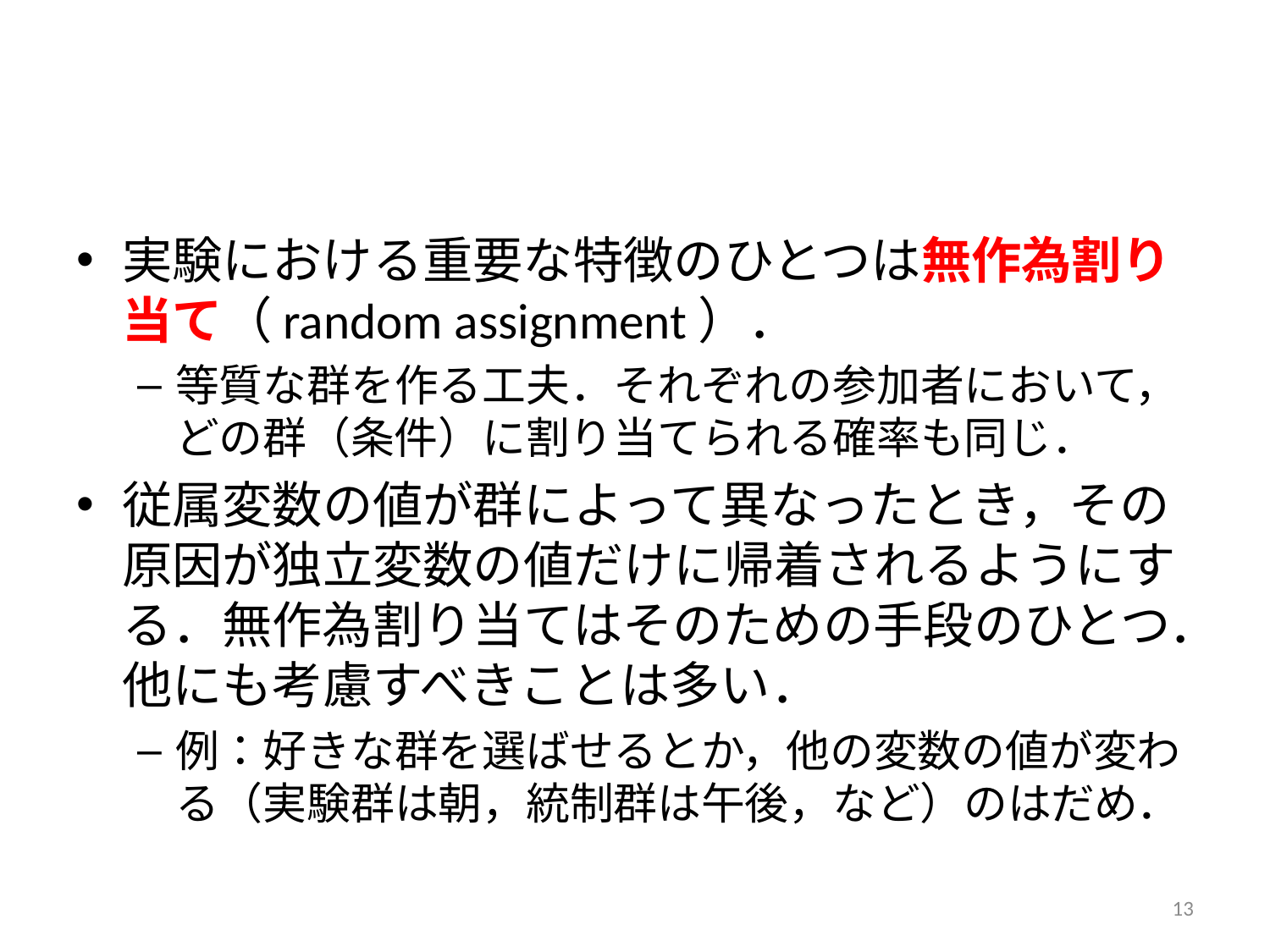

#
実験における重要な特徴のひとつは無作為割り当て（random assignment）．
等質な群を作る工夫．それぞれの参加者において，どの群（条件）に割り当てられる確率も同じ．
従属変数の値が群によって異なったとき，その原因が独立変数の値だけに帰着されるようにする．無作為割り当てはそのための手段のひとつ．他にも考慮すべきことは多い．
例：好きな群を選ばせるとか，他の変数の値が変わる（実験群は朝，統制群は午後，など）のはだめ．
13